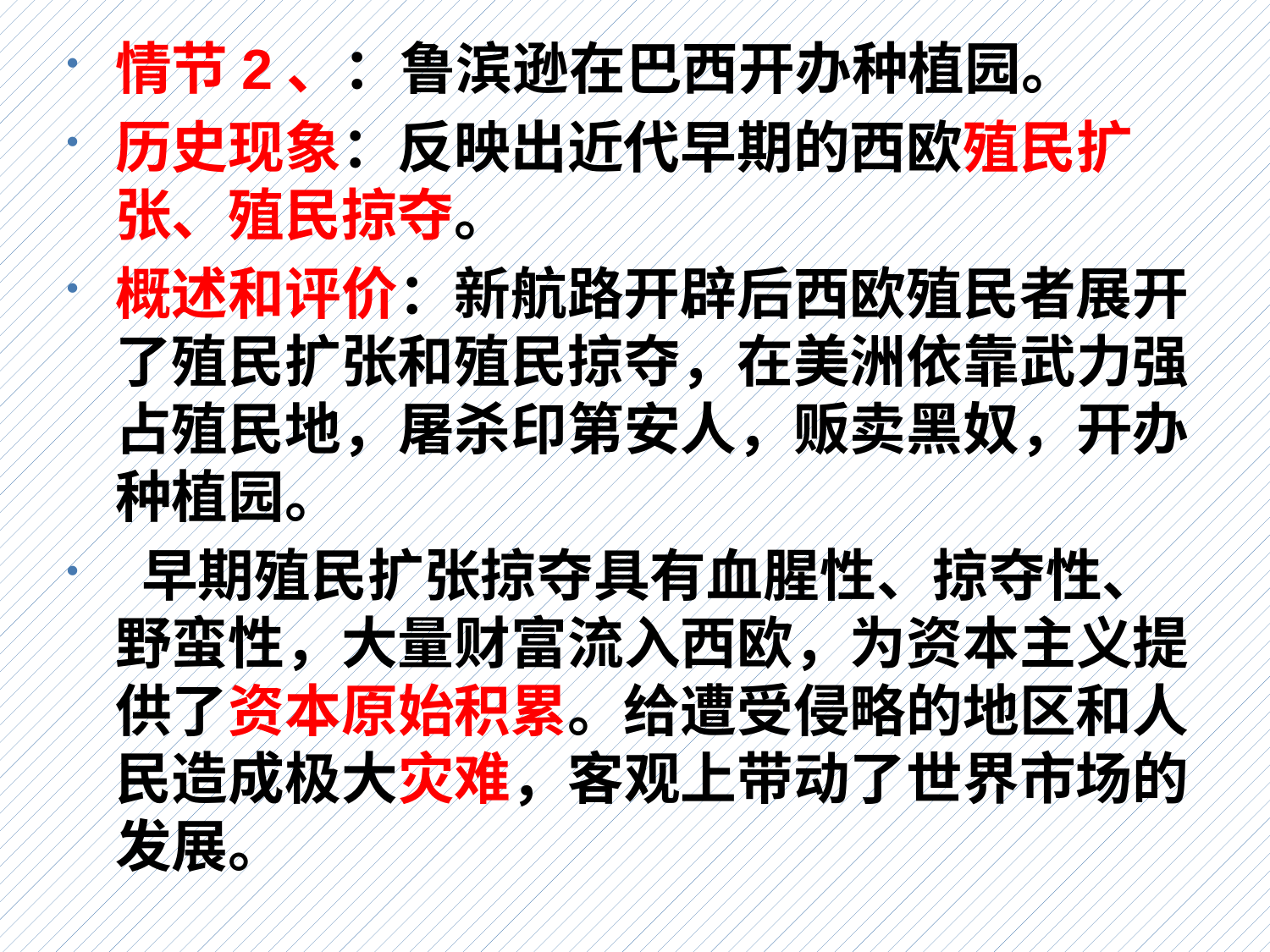

情节2、：鲁滨逊在巴西开办种植园。
历史现象：反映出近代早期的西欧殖民扩张、殖民掠夺。
概述和评价：新航路开辟后西欧殖民者展开了殖民扩张和殖民掠夺，在美洲依靠武力强占殖民地，屠杀印第安人，贩卖黑奴，开办种植园。
 早期殖民扩张掠夺具有血腥性、掠夺性、野蛮性，大量财富流入西欧，为资本主义提供了资本原始积累。给遭受侵略的地区和人民造成极大灾难，客观上带动了世界市场的发展。